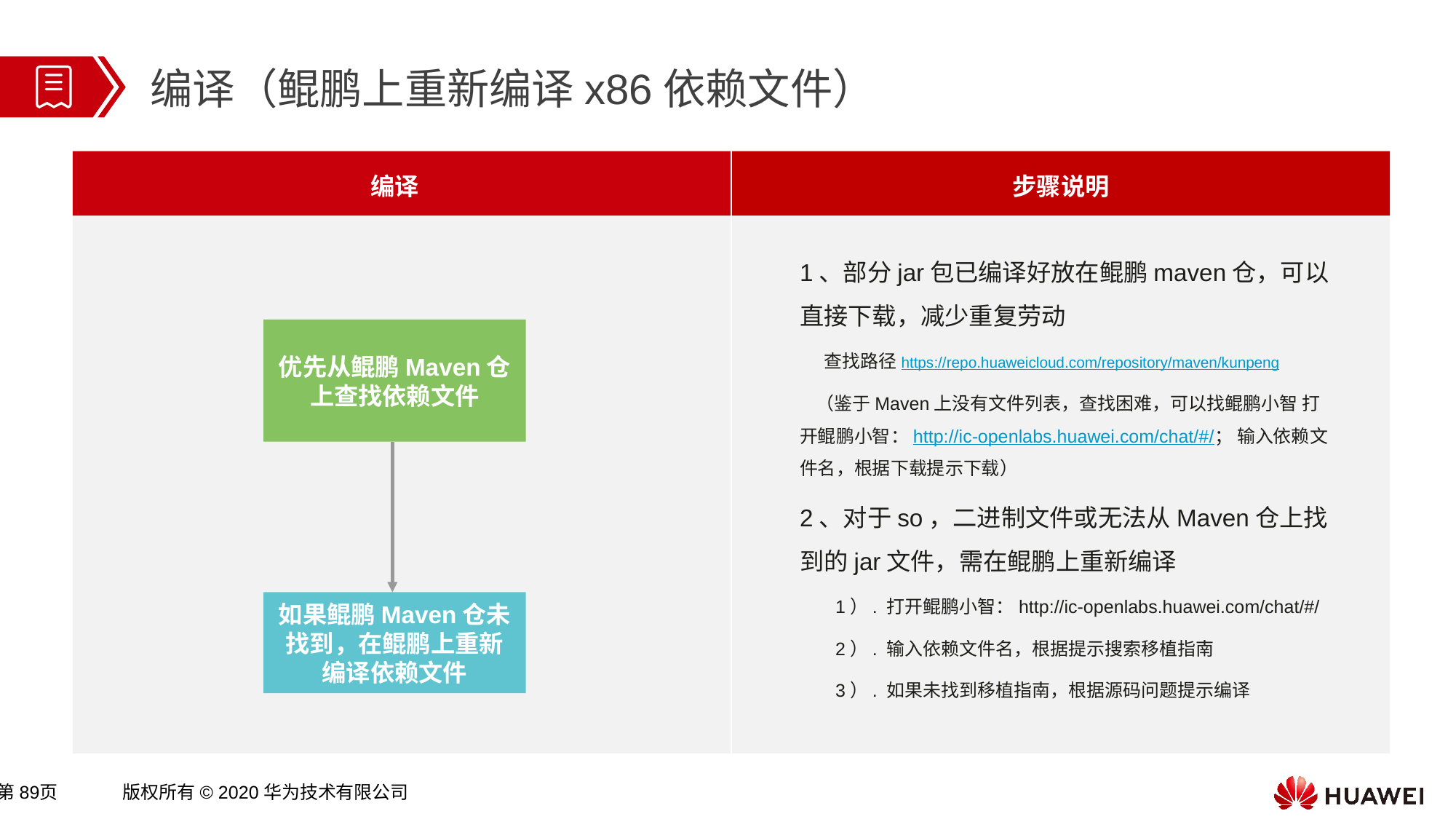

编译（鲲鹏上重新编译x86依赖文件）

编译
步骤说明

1、部分jar包已编译好放在鲲鹏maven仓，可以直接下载，减少重复劳动
     查找路径https://repo.huaweicloud.com/repository/maven/kunpeng
   （鉴于Maven上没有文件列表，查找困难，可以找鲲鹏小智 打开鲲鹏小智：http://ic-openlabs.huawei.com/chat/#/； 输入依赖文件名，根据下载提示下载）
2、对于so，二进制文件或无法从Maven仓上找到的jar文件，需在鲲鹏上重新编译
       1）. 打开鲲鹏小智：http://ic-openlabs.huawei.com/chat/#/
       2）. 输入依赖文件名，根据提示搜索移植指南
       3）. 如果未找到移植指南，根据源码问题提示编译
优先从鲲鹏Maven仓上查找依赖文件
如果鲲鹏Maven仓未找到，在鲲鹏上重新编译依赖文件